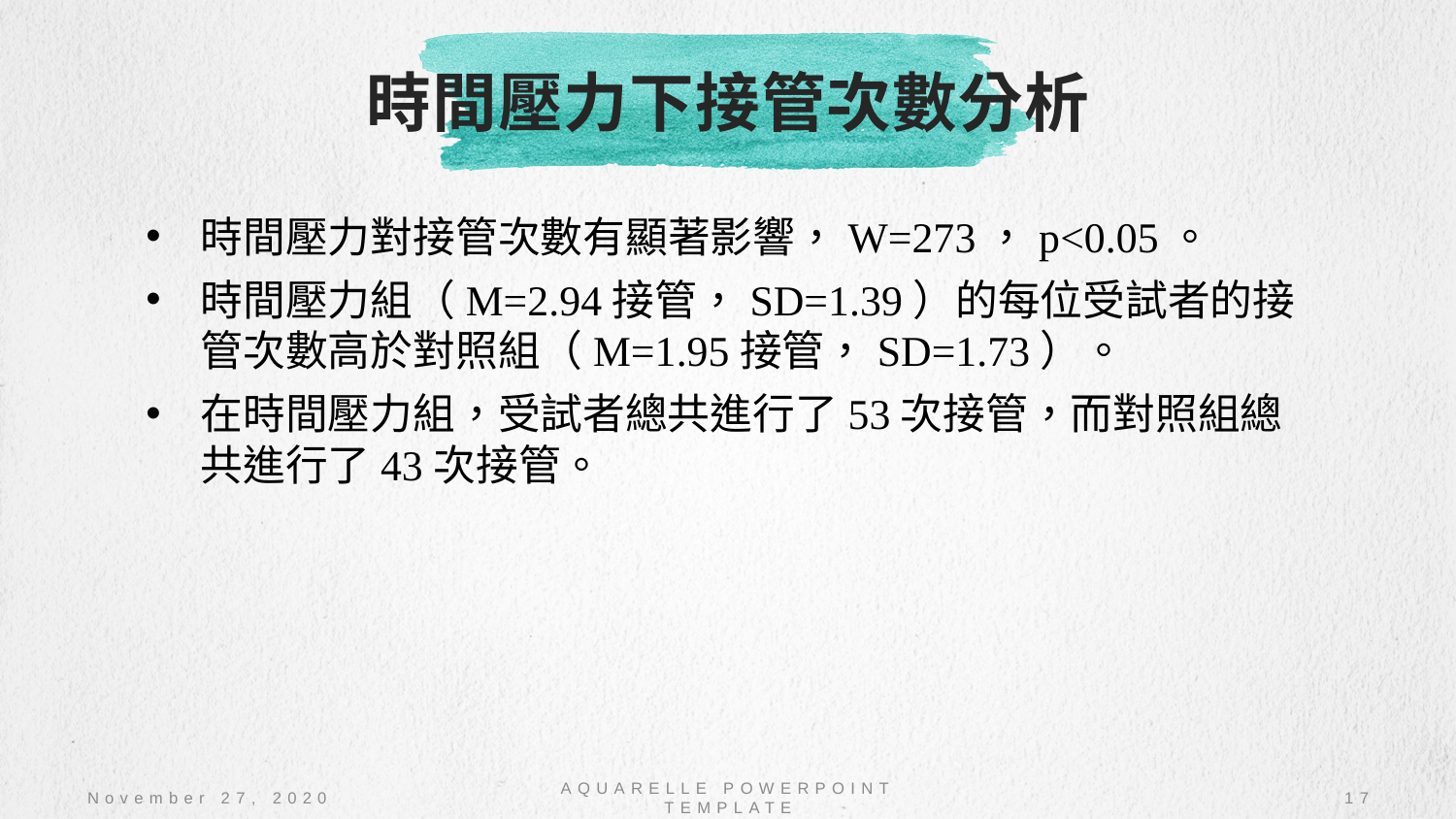

時間壓力下接管次數分析
#
時間壓力對接管次數有顯著影響，W=273，p<0.05。
時間壓力組（M=2.94接管，SD=1.39）的每位受試者的接管次數高於對照組（M=1.95接管，SD=1.73）。
在時間壓力組，受試者總共進行了53次接管，而對照組總共進行了43次接管。
November 27, 2020
AQUARELLE POWERPOINT TEMPLATE
17